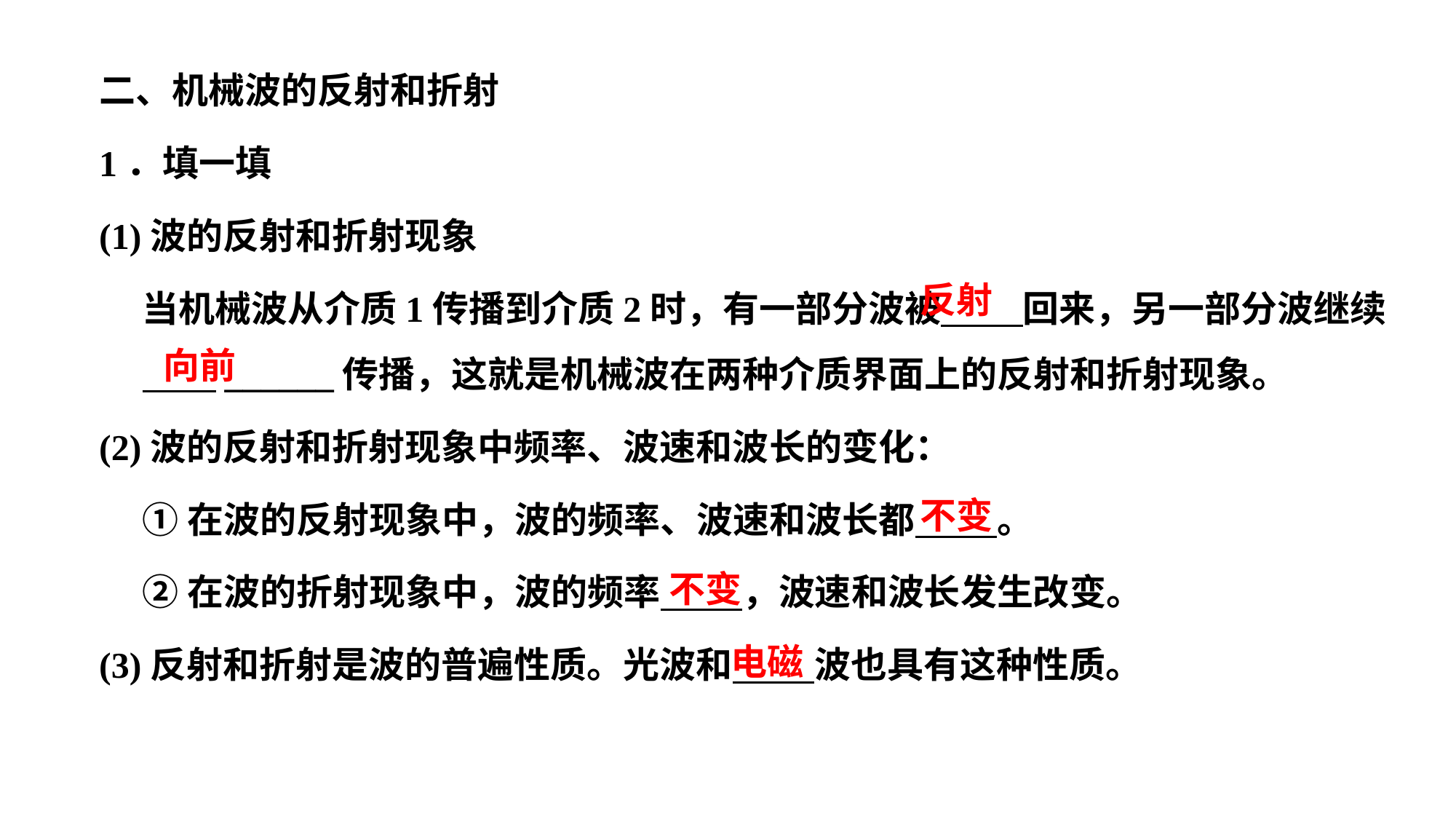

二、机械波的反射和折射
1．填一填
(1)波的反射和折射现象
	当机械波从介质1传播到介质2时，有一部分波被          回来，另一部分波继续          ______传播，这就是机械波在两种介质界面上的反射和折射现象。
(2)波的反射和折射现象中频率、波速和波长的变化：
	①在波的反射现象中，波的频率、波速和波长都          。
	②在波的折射现象中，波的频率          ，波速和波长发生改变。
(3)反射和折射是波的普遍性质。光波和          波也具有这种性质。
反射
向前
不变
不变
电磁